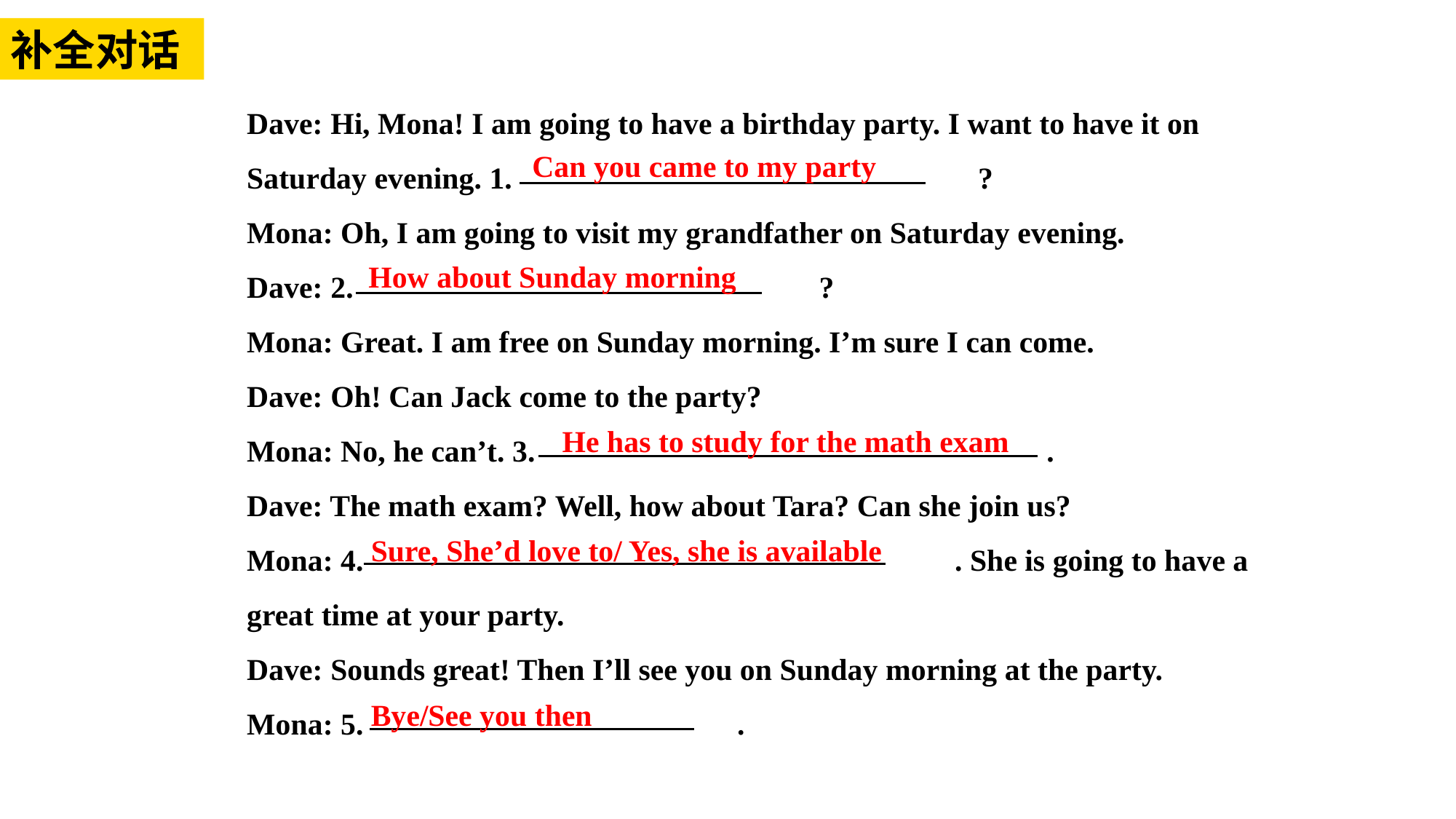

补全对话
Dave: Hi, Mona! I am going to have a birthday party. I want to have it on            Saturday evening. 1.　　　                                           ?
Mona: Oh, I am going to visit my grandfather on Saturday evening.
Dave: 2.　　　                                           ?
Mona: Great. I am free on Sunday morning. I’m sure I can come.
Dave: Oh! Can Jack come to the party?
Mona: No, he can’t. 3.                                                                   .
Dave: The math exam? Well, how about Tara? Can she join us?
Mona: 4.　　　                                                          . She is going to have a great time at your party.
Dave: Sounds great! Then I’ll see you on Sunday morning at the party.
Mona: 5.　　　                                .
Can you came to my party
How about Sunday morning
He has to study for the math exam
Sure, She’d love to/ Yes, she is available
Bye/See you then